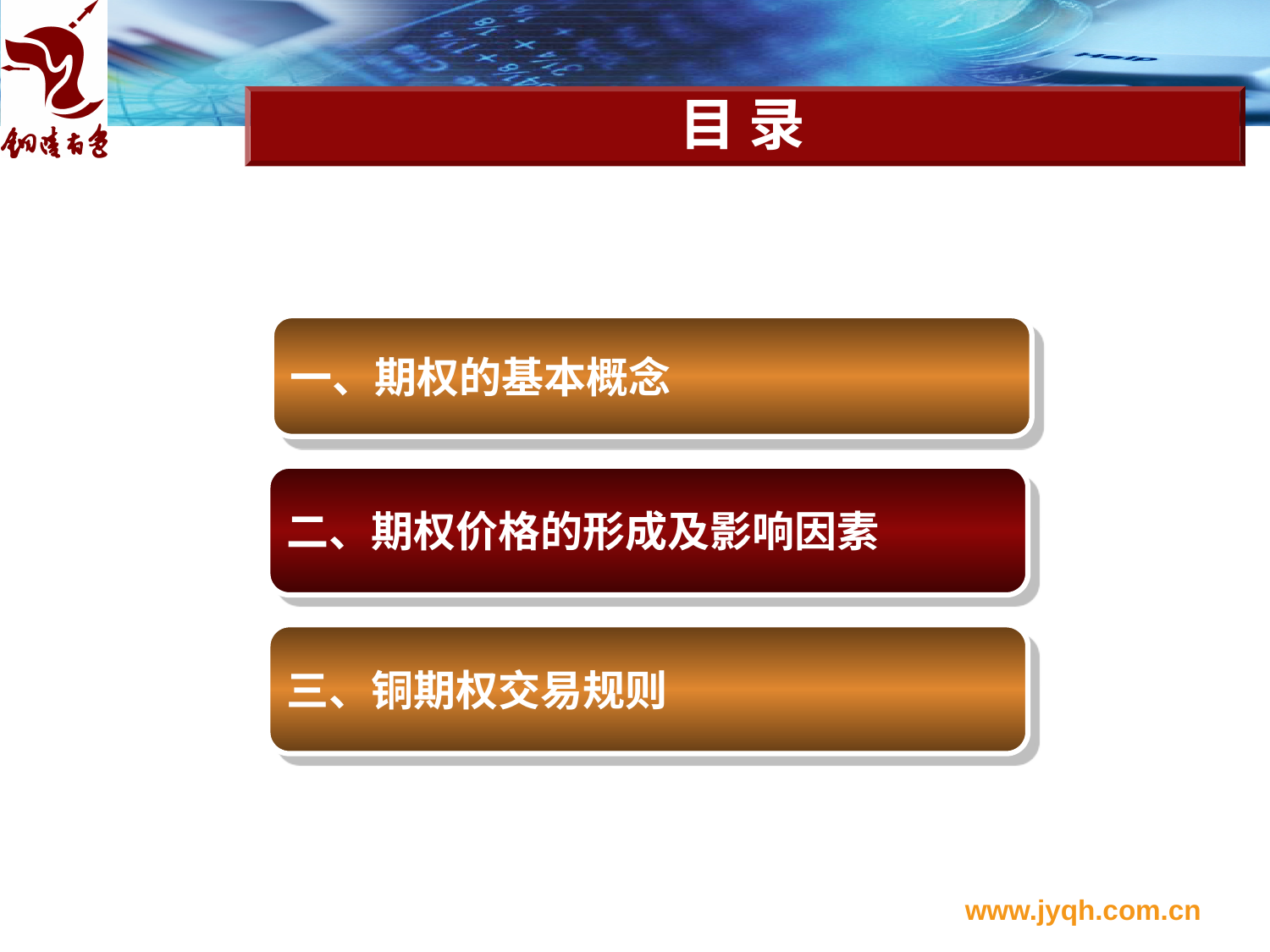

# 目 录

一、期权的基本概念

二、期权价格的形成及影响因素

三、铜期权交易规则

www.jyqh.com.cn